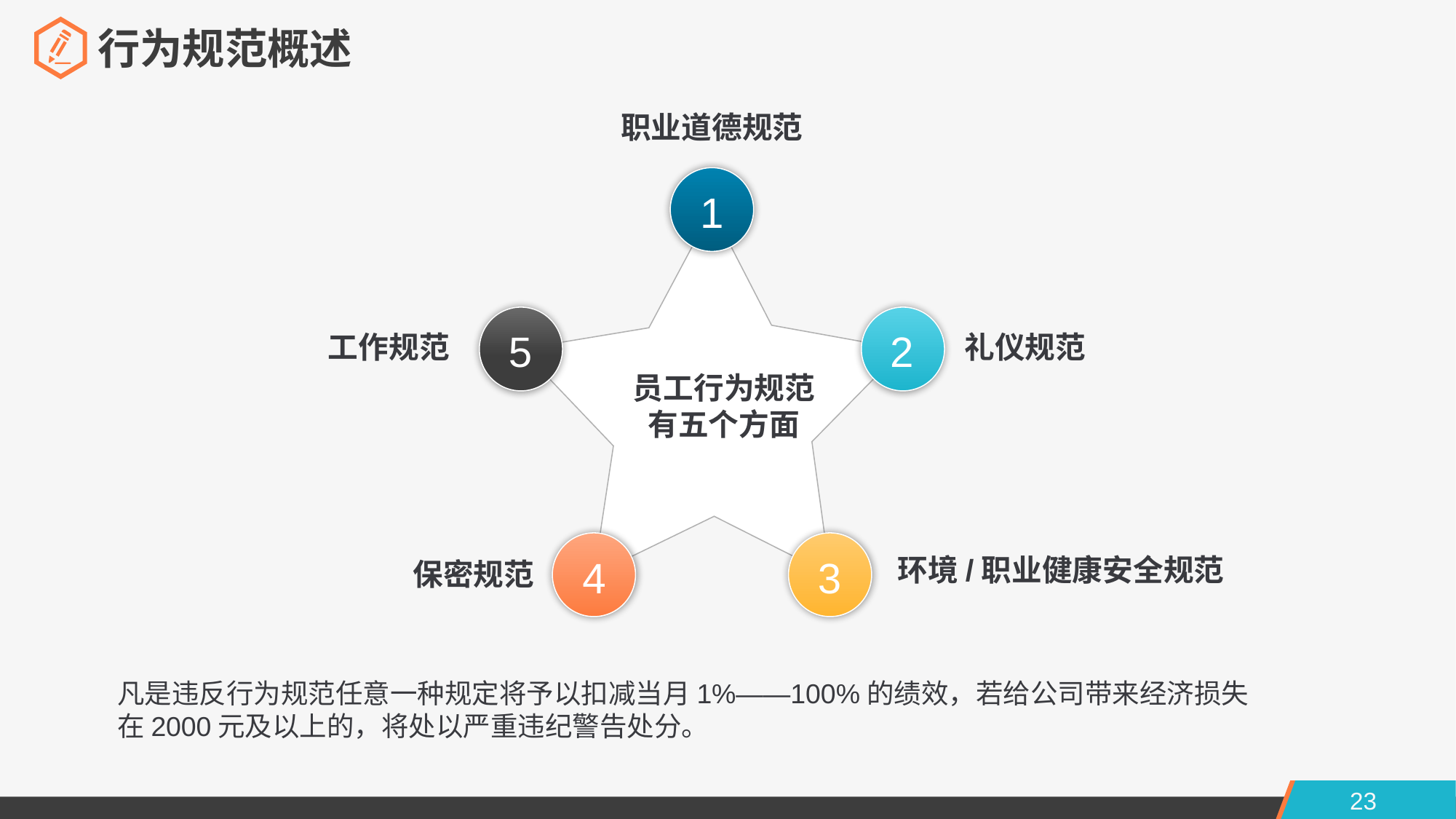

行为规范概述
职业道德规范

1

5
2
工作规范
礼仪规范
员工行为规范有五个方面

4
3
环境/职业健康安全规范
保密规范
凡是违反行为规范任意一种规定将予以扣减当月1%——100%的绩效，若给公司带来经济损失在2000元及以上的，将处以严重违纪警告处分。